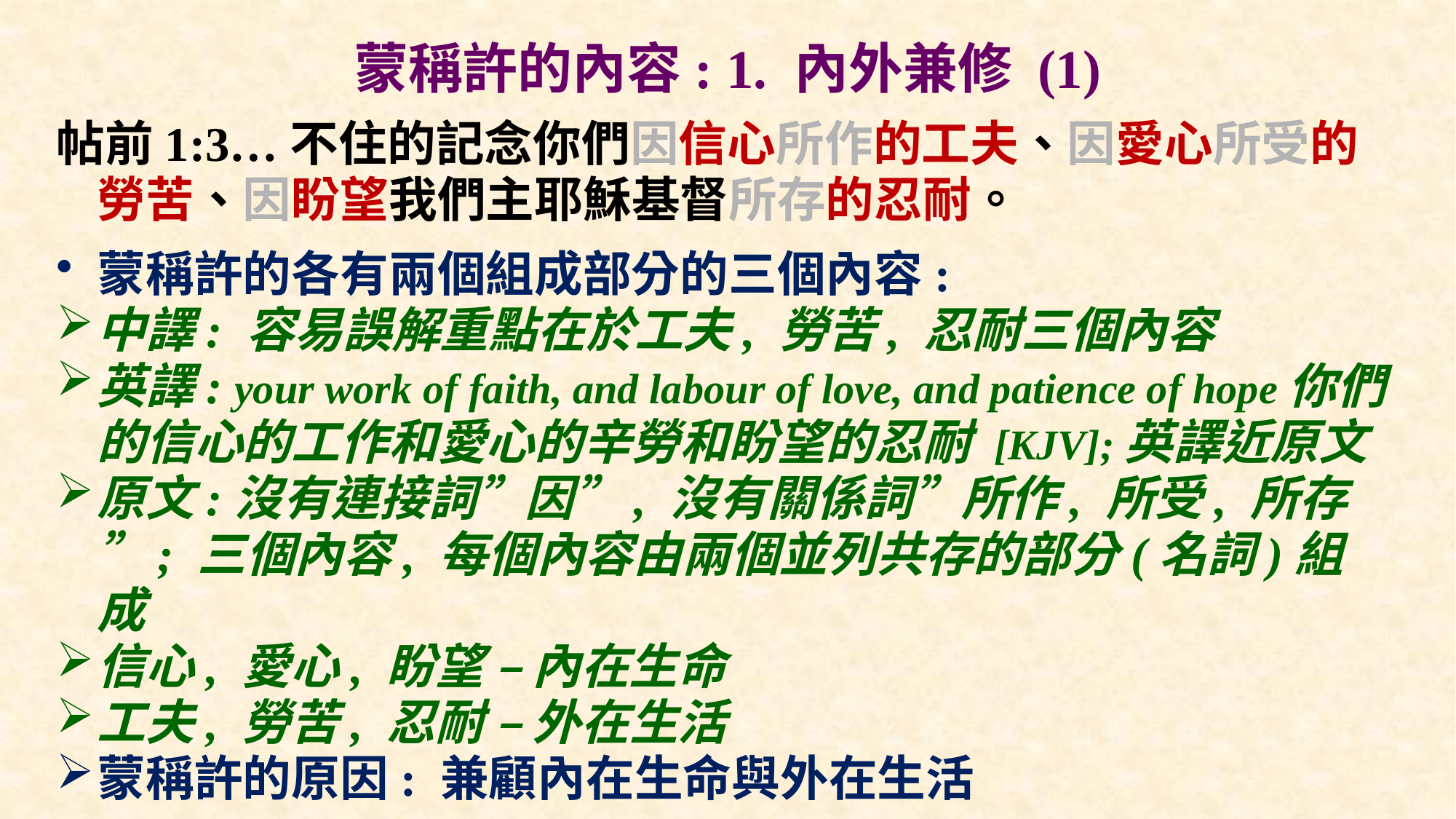

# 蒙稱許的內容: 1. 內外兼修 (1)
帖前1:3…不住的記念你們因信心所作的工夫、因愛心所受的勞苦、因盼望我們主耶穌基督所存的忍耐。
蒙稱許的各有兩個組成部分的三個內容:
中譯: 容易誤解重點在於工夫, 勞苦, 忍耐三個內容
英譯: your work of faith, and labour of love, and patience of hope你們的信心的工作和愛心的辛勞和盼望的忍耐 [KJV];英譯近原文
原文:沒有連接詞”因”, 沒有關係詞”所作, 所受, 所存”; 三個內容, 每個內容由兩個並列共存的部分(名詞)組成
信心, 愛心, 盼望 – 內在生命
工夫, 勞苦, 忍耐 – 外在生活
蒙稱許的原因: 兼顧內在生命與外在生活